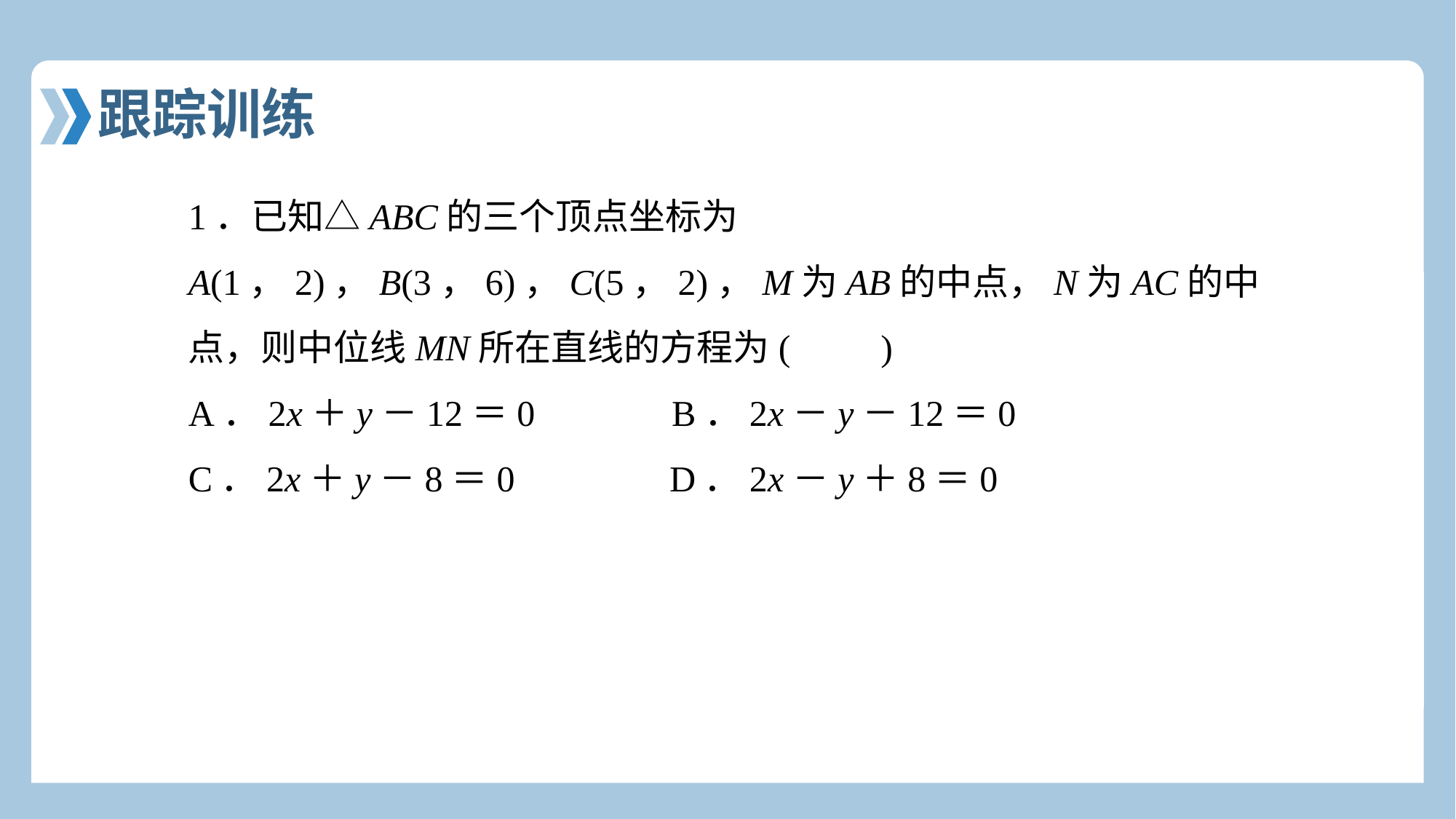

跟踪训练

1．已知△ABC的三个顶点坐标为A(1，2)，B(3，6)，C(5，2)，M为AB的中点，N为AC的中点，则中位线MN所在直线的方程为(　　)
A．2x＋y－12＝0               B．2x－y－12＝0
C．2x＋y－8＝0                 D．2x－y＋8＝0